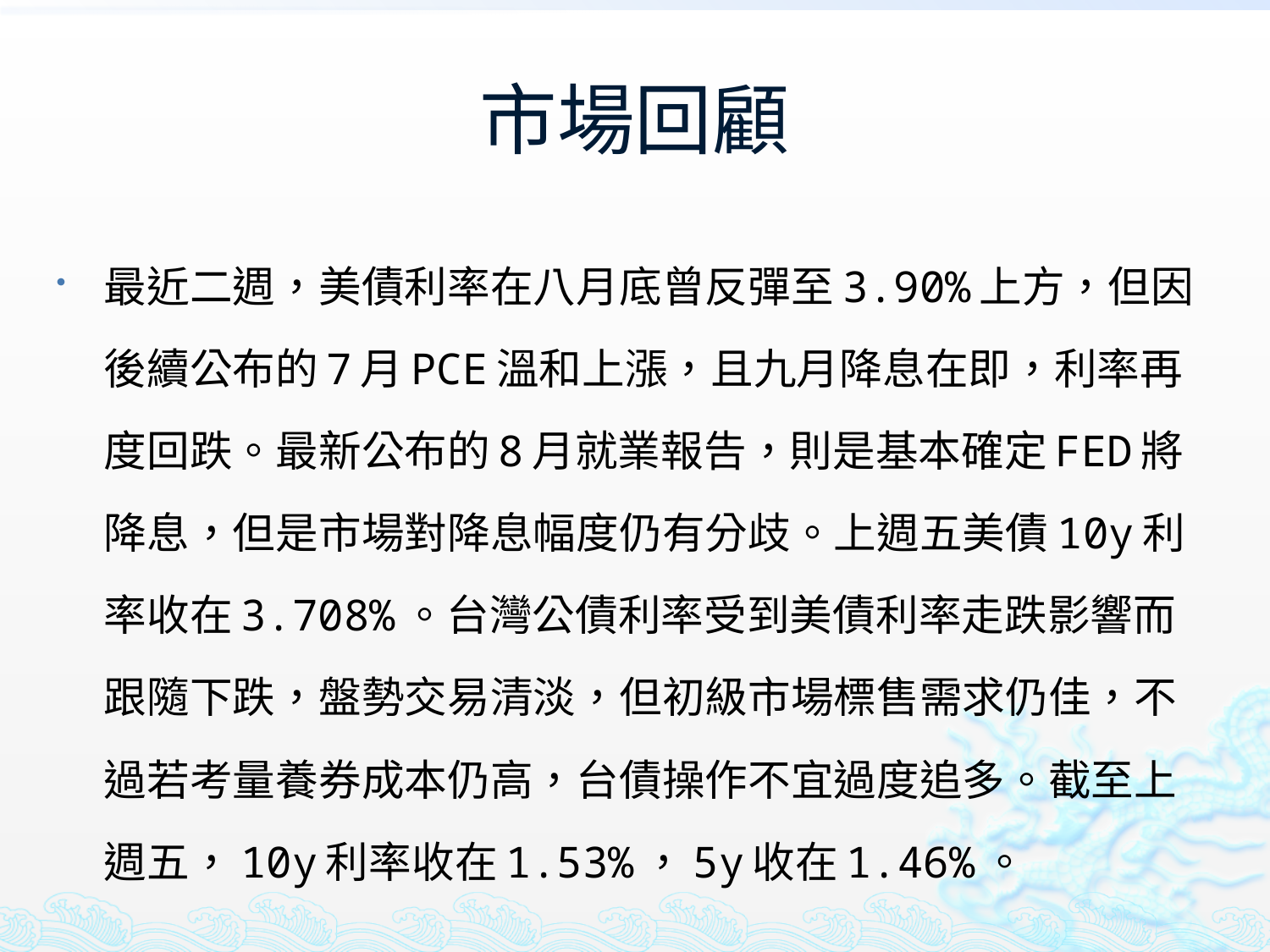

# 市場回顧
最近二週，美債利率在八月底曾反彈至3.90%上方，但因後續公布的7月PCE溫和上漲，且九月降息在即，利率再度回跌。最新公布的8月就業報告，則是基本確定FED將降息，但是市場對降息幅度仍有分歧。上週五美債10y利率收在3.708%。台灣公債利率受到美債利率走跌影響而跟隨下跌，盤勢交易清淡，但初級市場標售需求仍佳，不過若考量養券成本仍高，台債操作不宜過度追多。截至上週五，10y利率收在1.53%，5y收在1.46%。